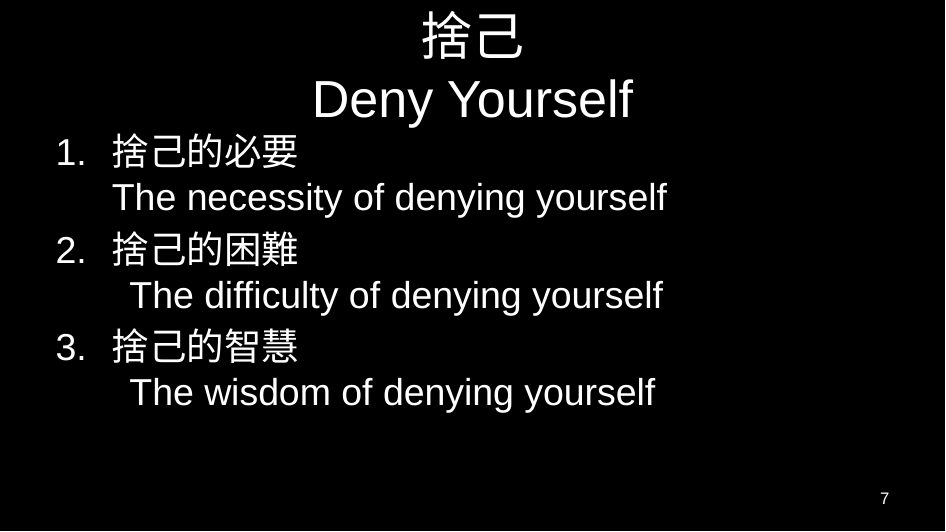

# 捨己 Deny Yourself
捨己的必要
The necessity of denying yourself
捨己的困難
 The difficulty of denying yourself
捨己的智慧
 The wisdom of denying yourself

7